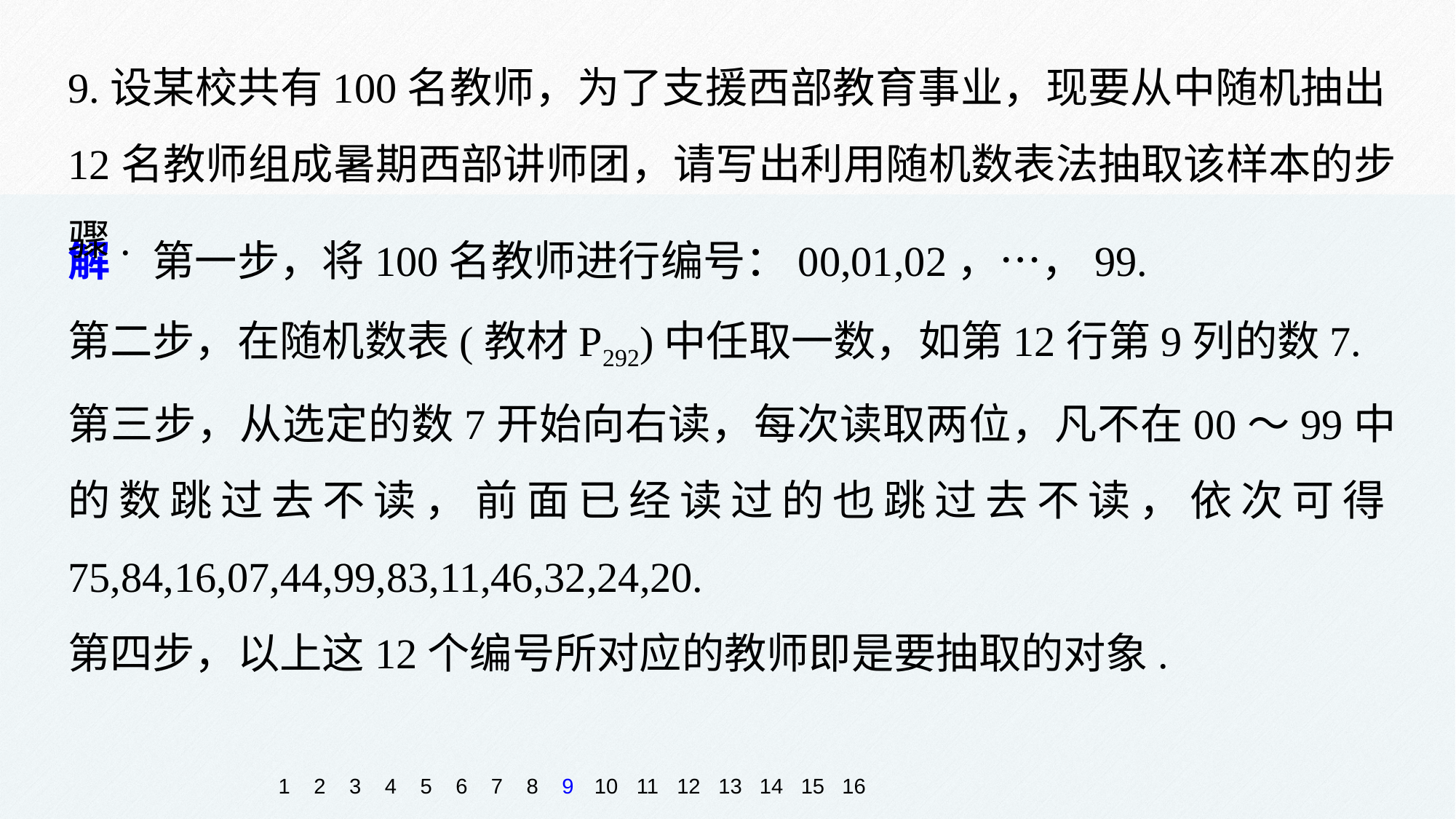

9.设某校共有100名教师，为了支援西部教育事业，现要从中随机抽出12名教师组成暑期西部讲师团，请写出利用随机数表法抽取该样本的步骤.
解　第一步，将100名教师进行编号：00,01,02，…，99.
第二步，在随机数表(教材P292)中任取一数，如第12行第9列的数7.
第三步，从选定的数7开始向右读，每次读取两位，凡不在00～99中的数跳过去不读，前面已经读过的也跳过去不读，依次可得75,84,16,07,44,99,83,11,46,32,24,20.
第四步，以上这12个编号所对应的教师即是要抽取的对象.
1
2
3
4
5
6
7
8
9
10
11
12
13
14
15
16